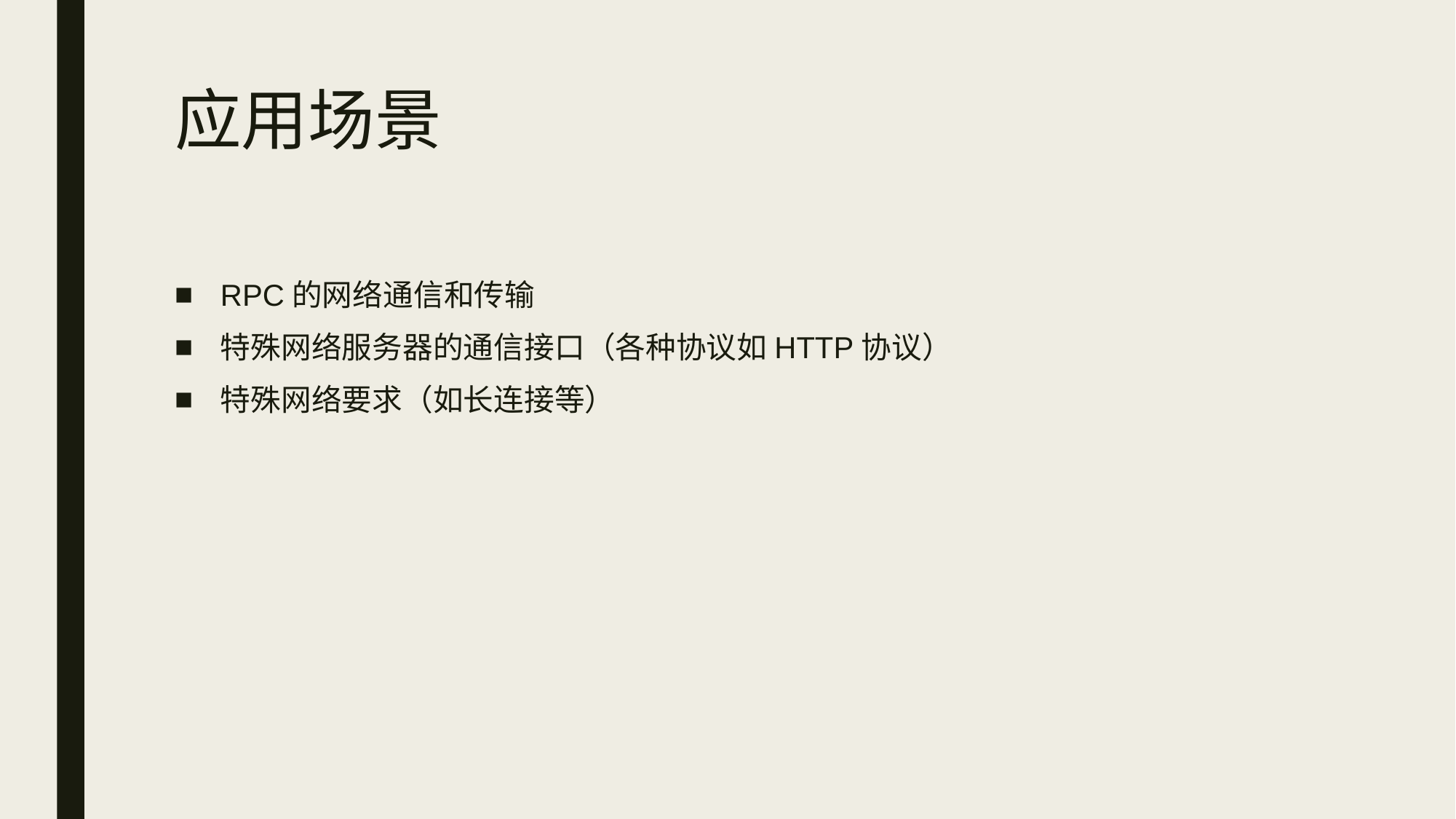

# 应用场景
RPC的网络通信和传输
特殊网络服务器的通信接口（各种协议如HTTP协议）
特殊网络要求（如长连接等）